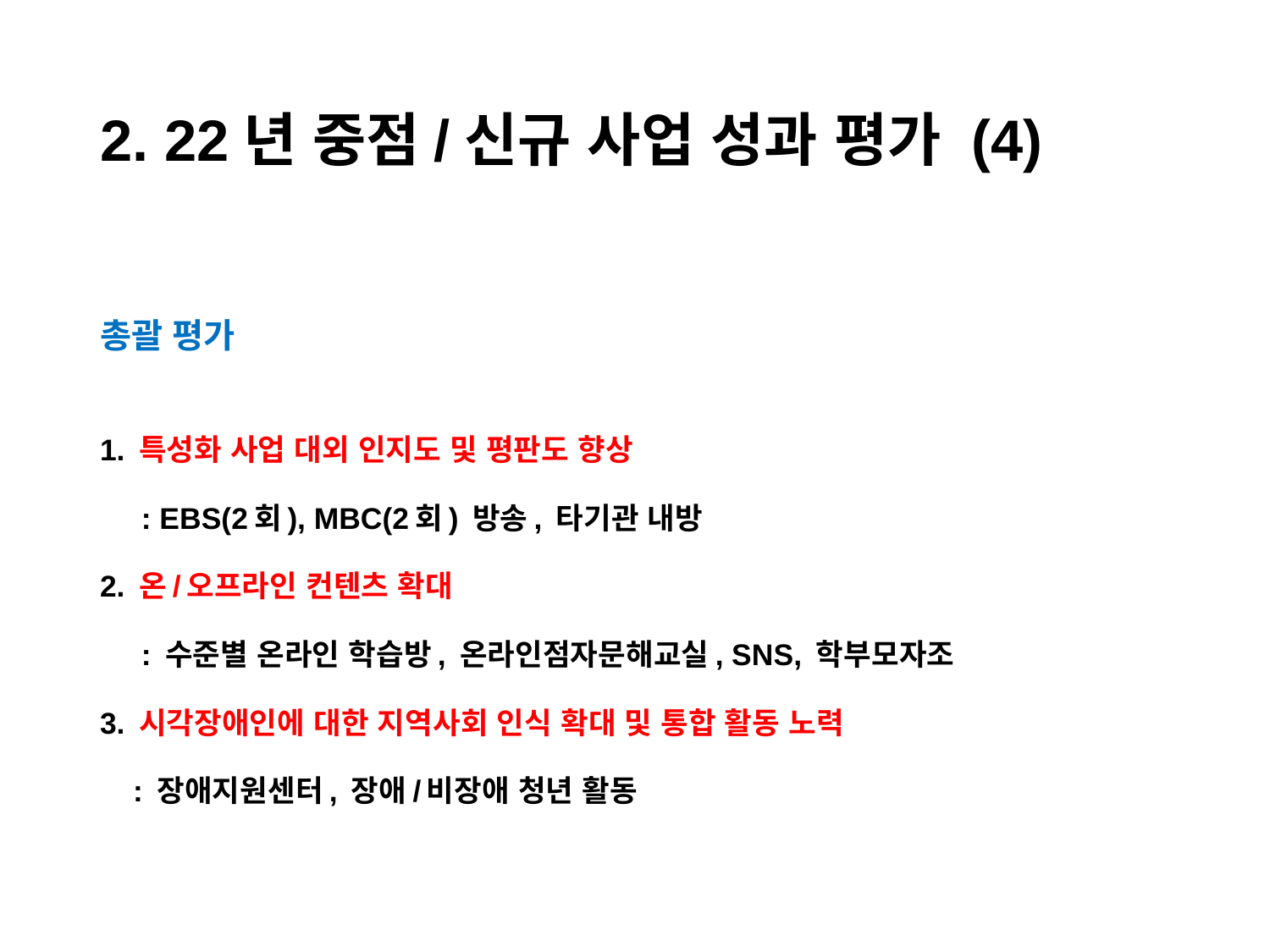

# 2. 22년 중점/신규 사업 성과 평가 (4)

총괄 평가

1. 특성화 사업 대외 인지도 및 평판도 향상
     : EBS(2회), MBC(2회) 방송, 타기관 내방
2. 온/오프라인 컨텐츠 확대
     : 수준별 온라인 학습방, 온라인점자문해교실, SNS, 학부모자조
3. 시각장애인에 대한 지역사회 인식 확대 및 통합 활동 노력
    : 장애지원센터, 장애/비장애 청년 활동